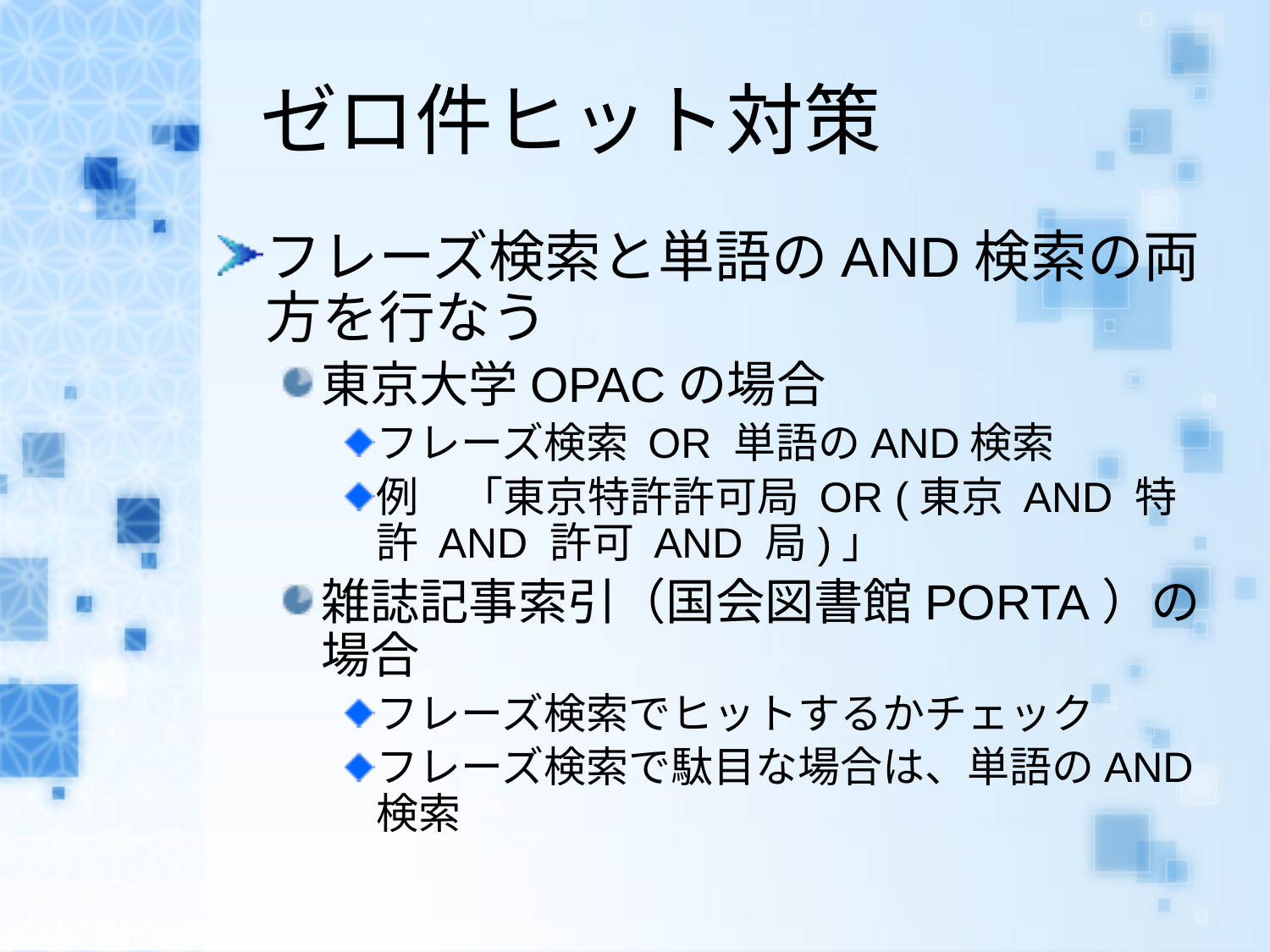

# ゼロ件ヒット対策
フレーズ検索と単語のAND検索の両方を行なう
東京大学OPACの場合
フレーズ検索 OR 単語のAND検索
例　「東京特許許可局 OR (東京 AND 特許 AND 許可 AND 局)」
雑誌記事索引（国会図書館PORTA）の場合
フレーズ検索でヒットするかチェック
フレーズ検索で駄目な場合は、単語のAND検索